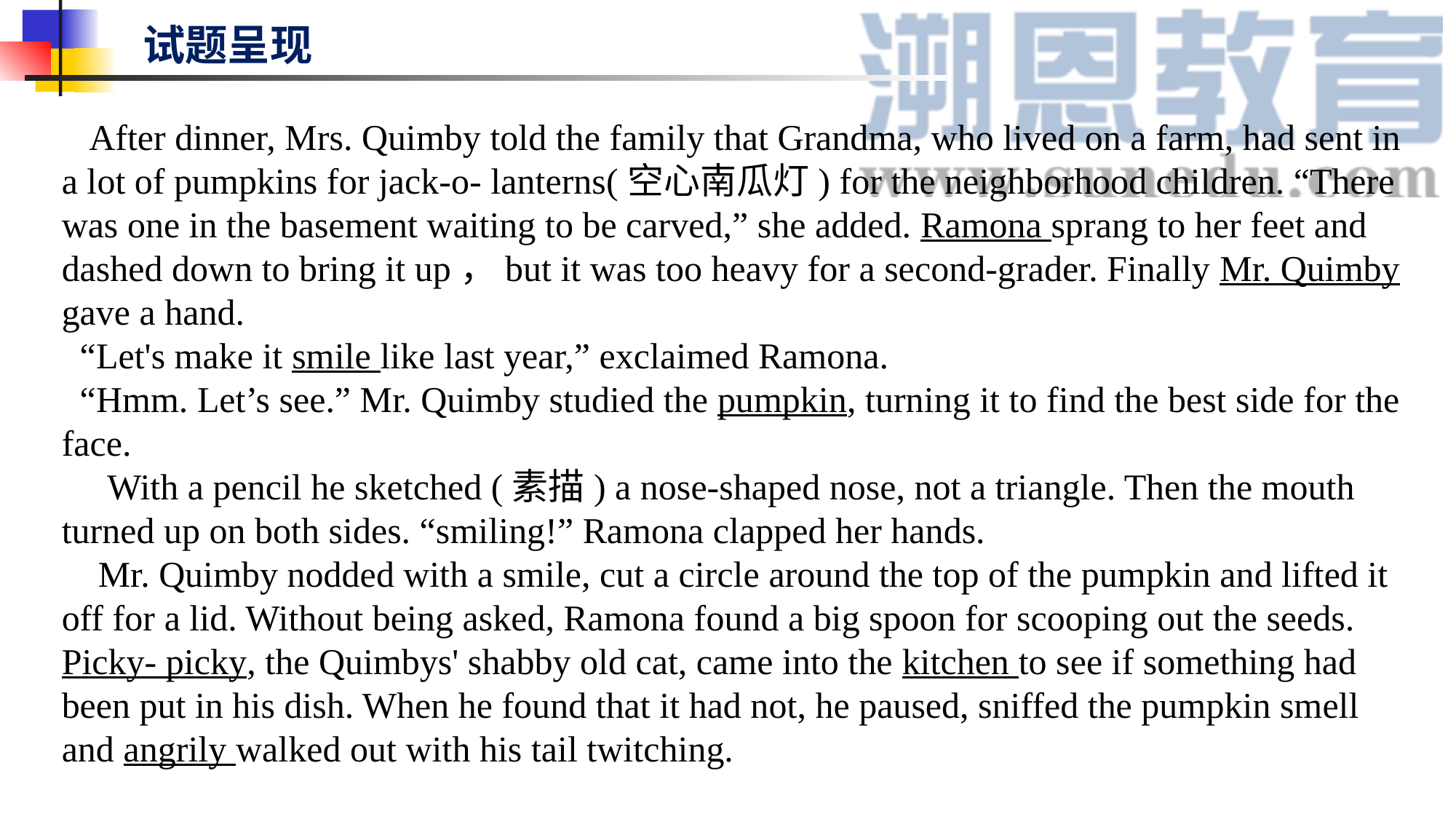

试题呈现
   After dinner, Mrs. Quimby told the family that Grandma, who lived on a farm, had sent in a lot of pumpkins for jack-o- lanterns(空心南瓜灯) for the neighborhood children. “There was one in the basement waiting to be carved,” she added. Ramona sprang to her feet and dashed down to bring it up，but it was too heavy for a second-grader. Finally Mr. Quimby gave a hand.
  “Let's make it smile like last year,” exclaimed Ramona.
  “Hmm. Let’s see.” Mr. Quimby studied the pumpkin, turning it to find the best side for the face.
     With a pencil he sketched (素描) a nose-shaped nose, not a triangle. Then the mouth turned up on both sides. “smiling!” Ramona clapped her hands.
    Mr. Quimby nodded with a smile, cut a circle around the top of the pumpkin and lifted it off for a lid. Without being asked, Ramona found a big spoon for scooping out the seeds. Picky- picky, the Quimbys' shabby old cat, came into the kitchen to see if something had been put in his dish. When he found that it had not, he paused, sniffed the pumpkin smell and angrily walked out with his tail twitching.